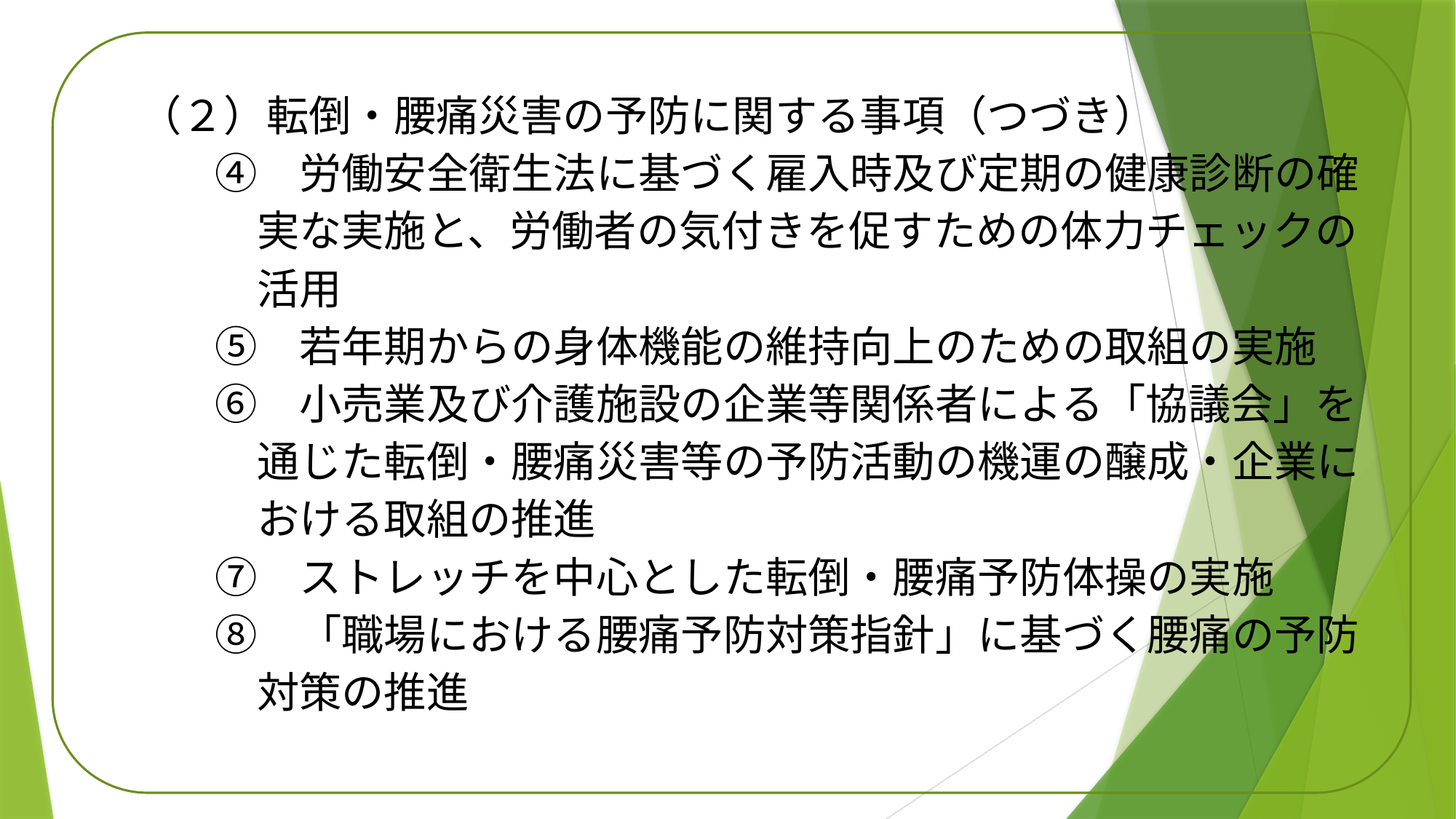

（２）転倒・腰痛災害の予防に関する事項（つづき）
　　　④　労働安全衛生法に基づく雇入時及び定期の健康診断の確
　　　　実な実施と、労働者の気付きを促すための体力チェックの
　　　　活用
　　　⑤　若年期からの身体機能の維持向上のための取組の実施
　　　⑥　小売業及び介護施設の企業等関係者による「協議会」を
　　　　通じた転倒・腰痛災害等の予防活動の機運の醸成・企業に
　　　　おける取組の推進
　　　⑦　ストレッチを中心とした転倒・腰痛予防体操の実施
　　　⑧　「職場における腰痛予防対策指針」に基づく腰痛の予防
　　　　対策の推進